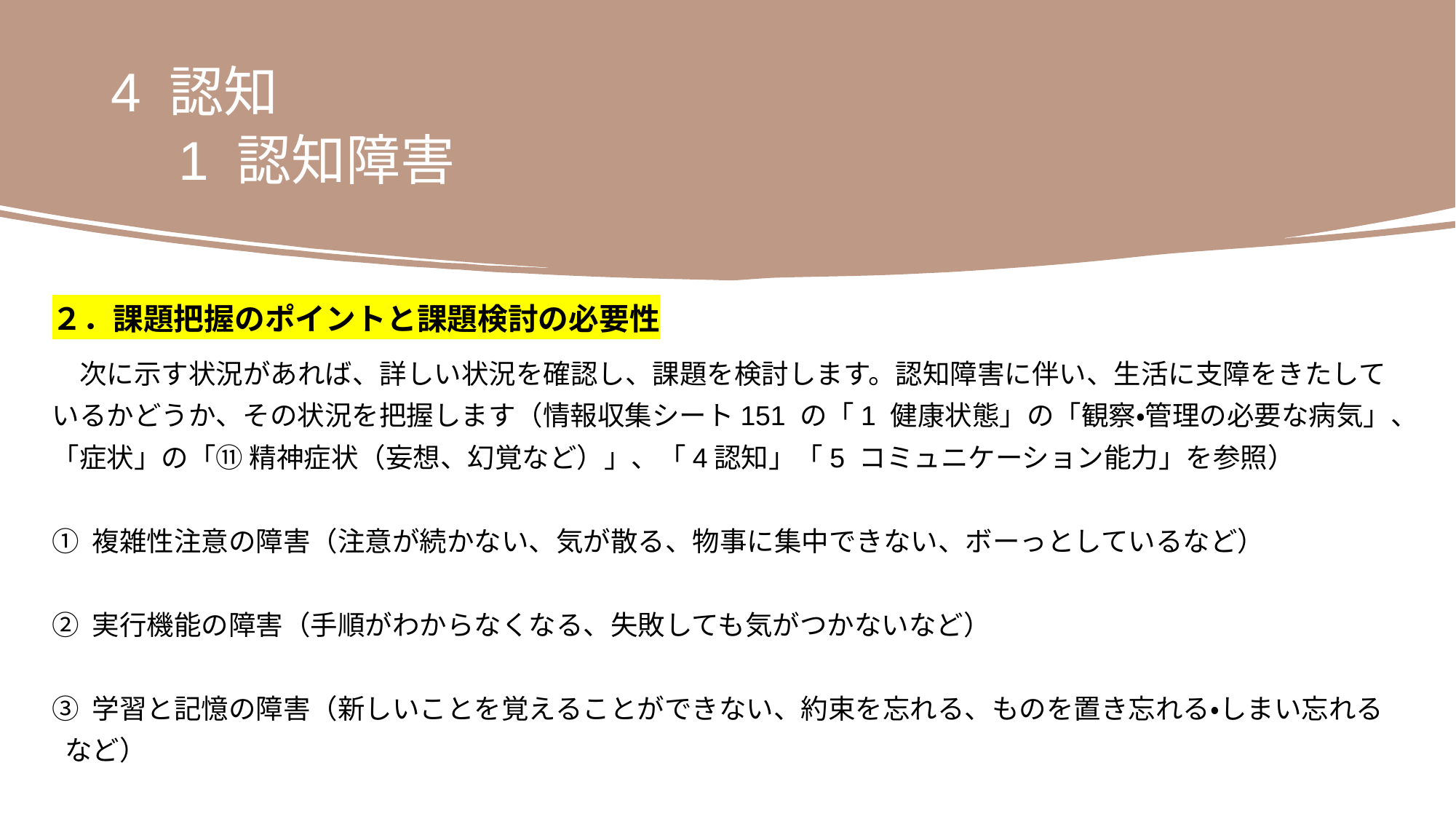

4 認知
　1 認知障害

２．課題把握のポイントと課題検討の必要性

　次に示す状況があれば、詳しい状況を確認し、課題を検討します。認知障害に伴い、生活に支障をきたして
いるかどうか、その状況を把握します（情報収集シート151 の「1 健康状態」の「観察・管理の必要な病気」、
「症状」の「⑪ 精神症状（妄想、幻覚など）」、「4認知」「5 コミュニケーション能力」を参照）

① 複雑性注意の障害（注意が続かない、気が散る、物事に集中できない、ボーっとしているなど）

② 実行機能の障害（手順がわからなくなる、失敗しても気がつかないなど）

③ 学習と記憶の障害（新しいことを覚えることができない、約束を忘れる、ものを置き忘れる・しまい忘れる
 など）